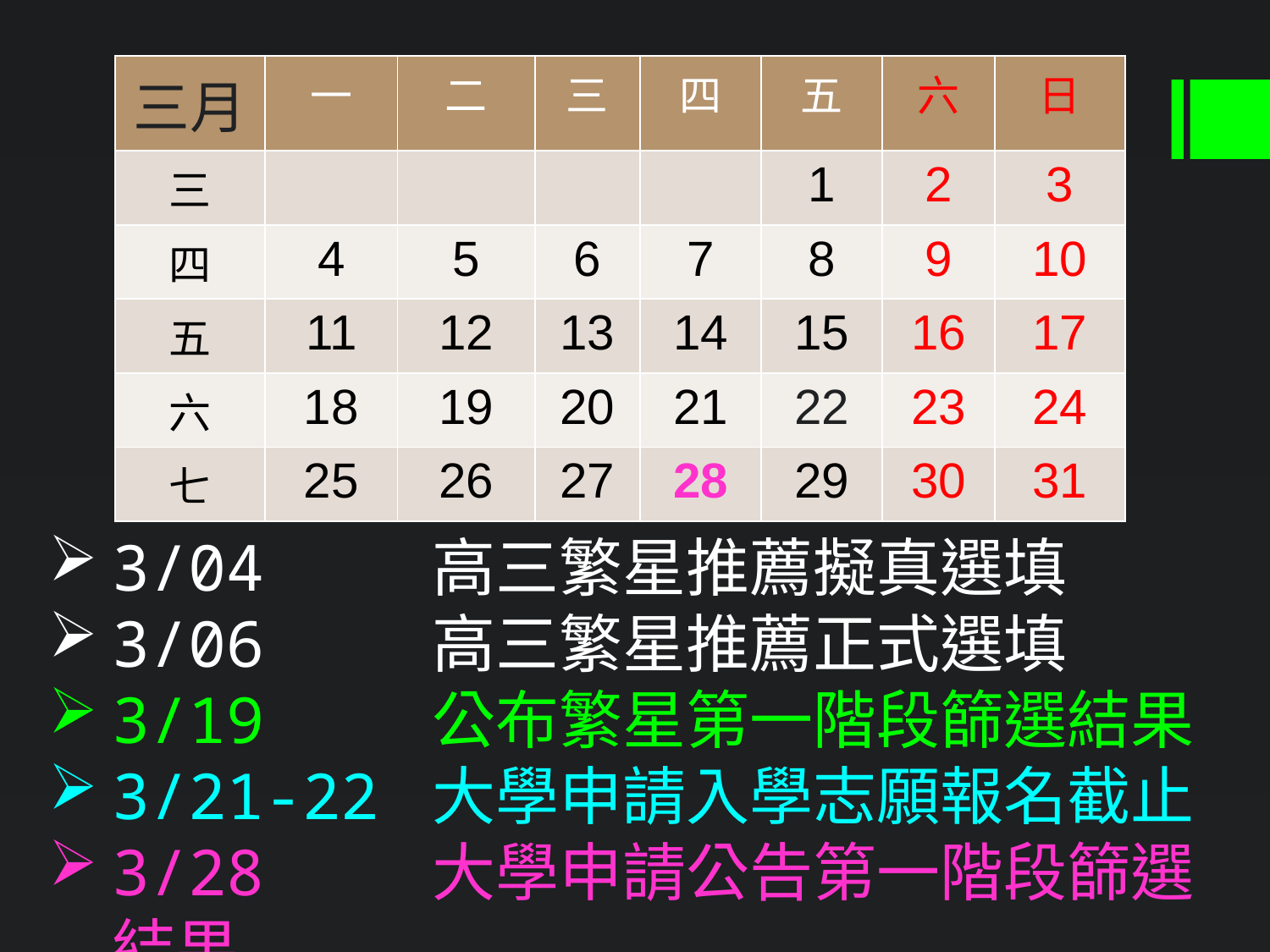

| 三月 | 一 | 二 | 三 | 四 | 五 | 六 | 日 |
| --- | --- | --- | --- | --- | --- | --- | --- |
| 三 |  |  |  |  | 1 | 2 | 3 |
| 四 | 4 | 5 | 6 | 7 | 8 | 9 | 10 |
| 五 | 11 | 12 | 13 | 14 | 15 | 16 | 17 |
| 六 | 18 | 19 | 20 | 21 | 22 | 23 | 24 |
| 七 | 25 | 26 | 27 | 28 | 29 | 30 | 31 |
3/04    高三繁星推薦擬真選填
3/06    高三繁星推薦正式選填
3/19    公布繁星第一階段篩選結果
3/21-22 大學申請入學志願報名截止
3/28    大學申請公告第一階段篩選結果